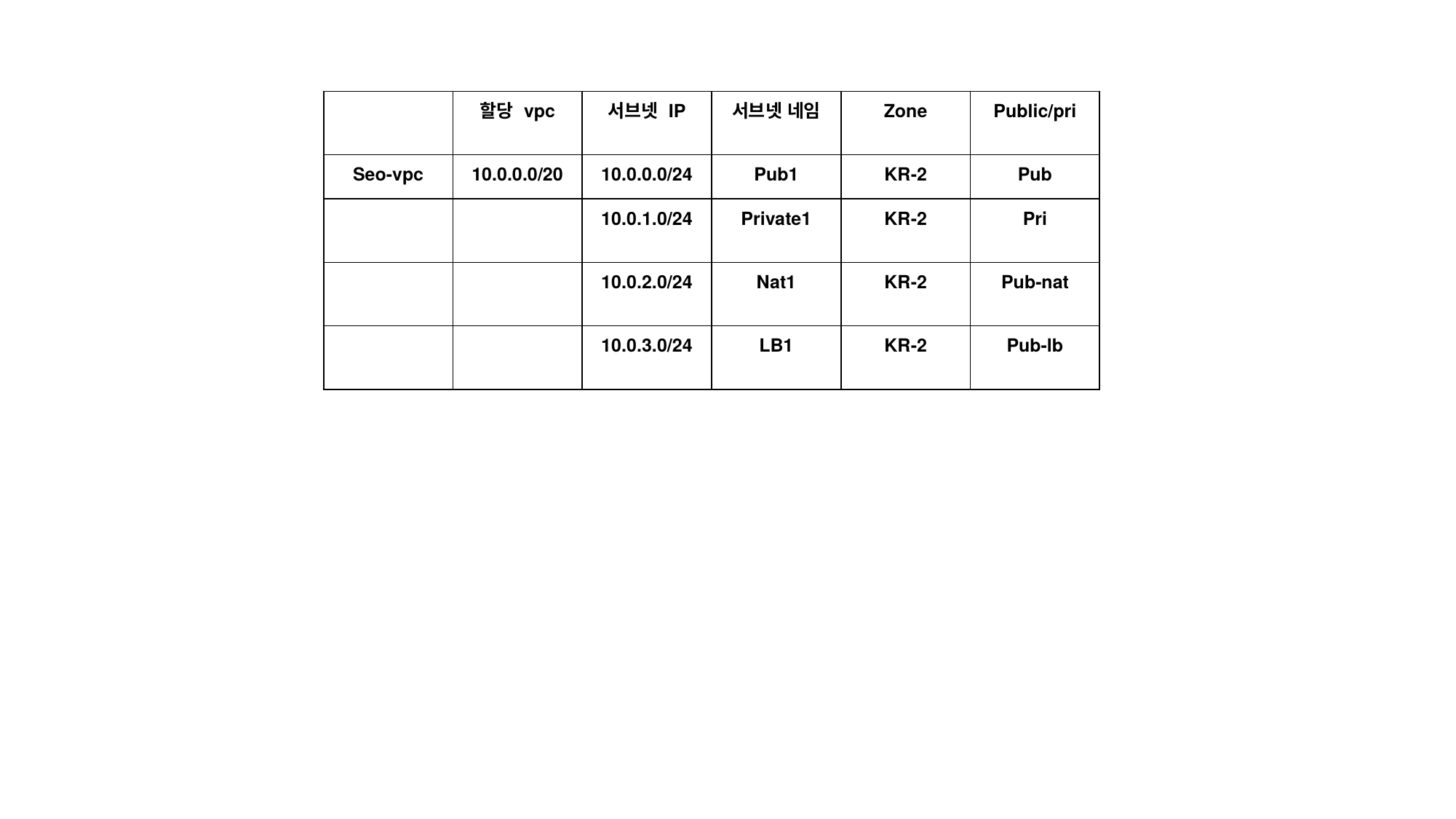

|  | 할당 vpc | 서브넷 IP | 서브넷 네임 | Zone | Public/pri |
| --- | --- | --- | --- | --- | --- |
| Seo-vpc | 10.0.0.0/20 | 10.0.0.0/24 | Pub1 | KR-2 | Pub |
|  |  | 10.0.1.0/24 | Private1 | KR-2 | Pri |
|  |  | 10.0.2.0/24 | Nat1 | KR-2 | Pub-nat |
|  |  | 10.0.3.0/24 | LB1 | KR-2 | Pub-lb |